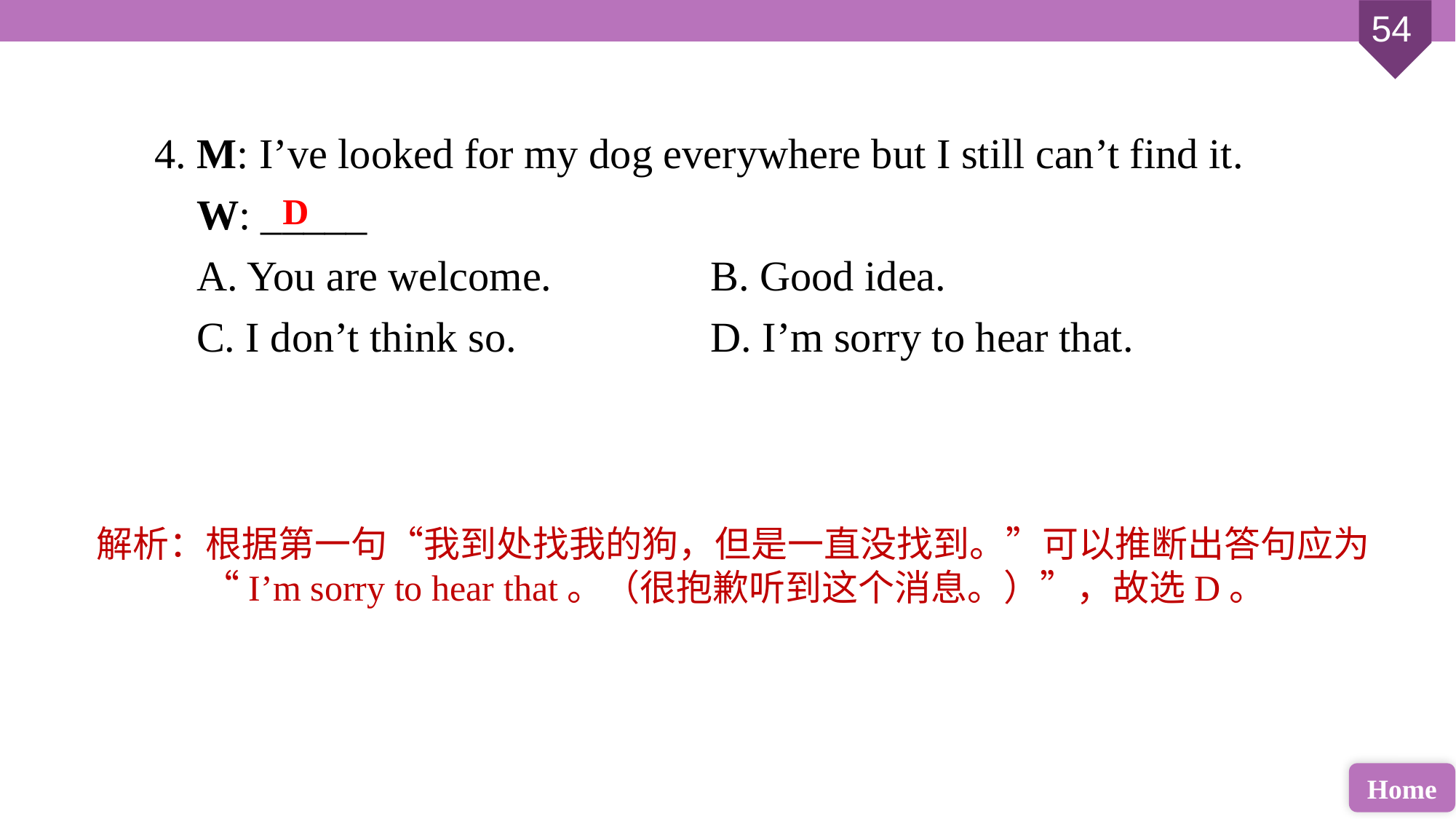

4. M: I’ve looked for my dog everywhere but I still can’t find it.
    W: _____
    A. You are welcome.		 B. Good idea.
    C. I don’t think so. 		 D. I’m sorry to hear that.
D
解析：根据第一句“我到处找我的狗，但是一直没找到。”可以推断出答句应为“I’m sorry to hear that。（很抱歉听到这个消息。）”，故选D。